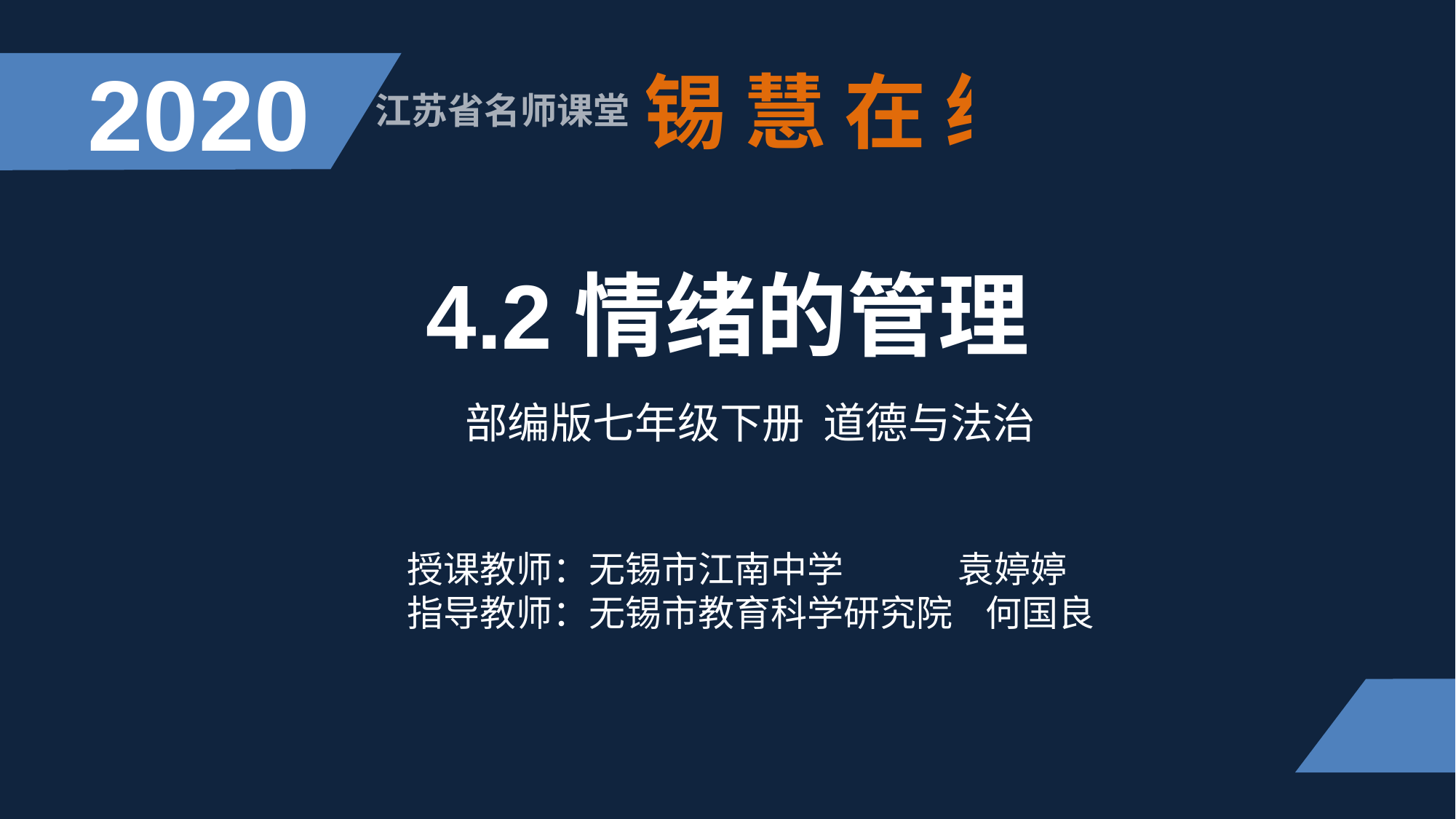

2020

锡慧在线
江苏省名师课堂
4.2情绪的管理
部编版七年级下册  道德与法治
授课教师：无锡市江南中学              袁婷婷
指导教师：无锡市教育科学研究院    何国良